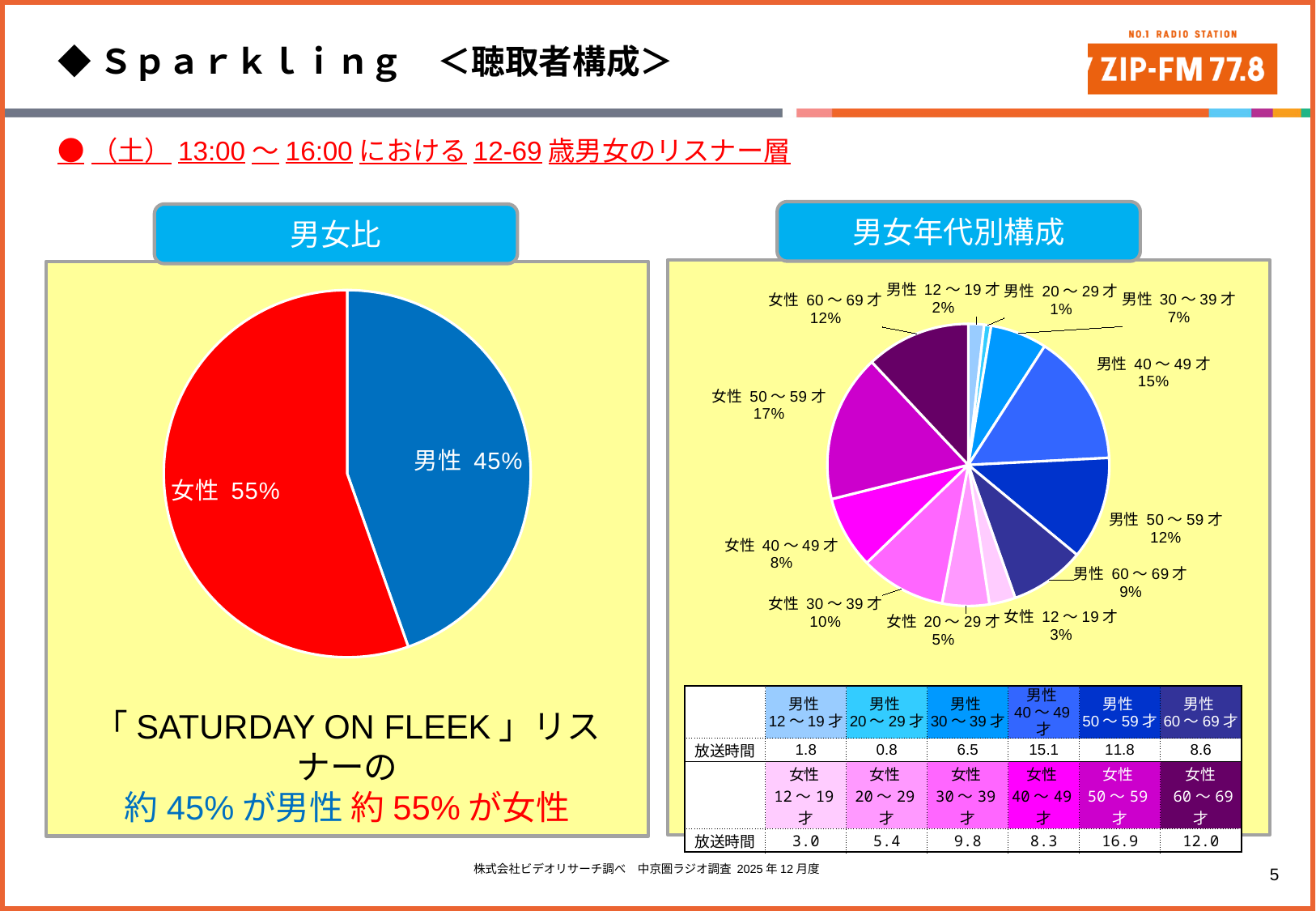

◆Ｓｐａｒｋｌｉｎｇ　＜聴取者構成＞
●（土）13:00～16:00における12-69歳男女のリスナー層
男女年代別構成
男女比

### Chart

| Category |
|---|

### Chart

| Category |  |
|---|---|
| 男性 12～19才 | 1.8 |
| 男性 20～29才 | 0.8 |
| 男性 30～39才 | 6.5 |
| 男性 40～49才 | 15.1 |
| 男性 50～59才 | 11.8 |
| 男性 60～69才 | 8.6 |
| 女性 12～19才 | 3.0 |
| 女性 20～29才 | 5.4 |
| 女性 30～39才 | 9.8 |
| 女性 40～49才 | 8.3 |
| 女性 50～59才 | 16.9 |
| 女性 60～69才 | 12.0 |

### Chart

| Category |
|---|

### Chart

| Category |
|---|

### Chart

| Category |
|---|

### Chart

| Category |  |
|---|---|
| 男性 | 44.6 |
| 女性 | 55.4 |

### Chart

| Category |
|---|
|  | 男性 12～19才 | 男性 20～29才 | 男性 30～39才 | 男性 40～49才 | 男性 50～59才 | 男性 60～69才 |
| --- | --- | --- | --- | --- | --- | --- |
| 放送時間 | 1.8 | 0.8 | 6.5 | 15.1 | 11.8 | 8.6 |
|  | 女性 12～19才 | 女性 20～29才 | 女性 30～39才 | 女性 40～49才 | 女性 50～59才 | 女性 60～69才 |
| 放送時間 | 3.0 | 5.4 | 9.8 | 8.3 | 16.9 | 12.0 |
「SATURDAY ON FLEEK」リスナーの
約45%が男性 約55%が女性
株式会社ビデオリサーチ調べ　中京圏ラジオ調査 2025年12月度